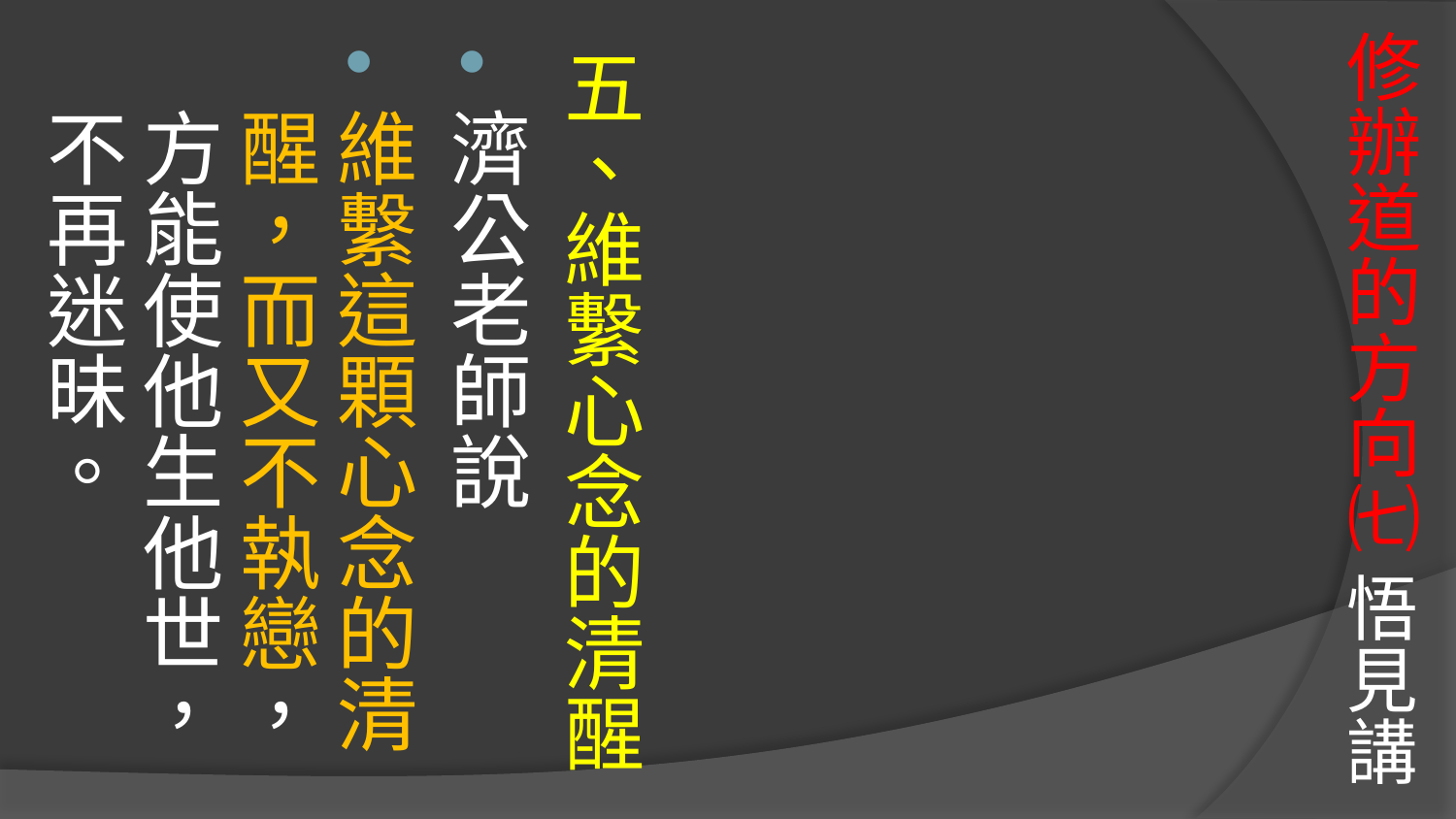

# 修辦道的方向㈦ 悟見講
五、維繫心念的清醒
濟公老師說
維繫這顆心念的清醒，而又不執戀，方能使他生他世，不再迷昧。